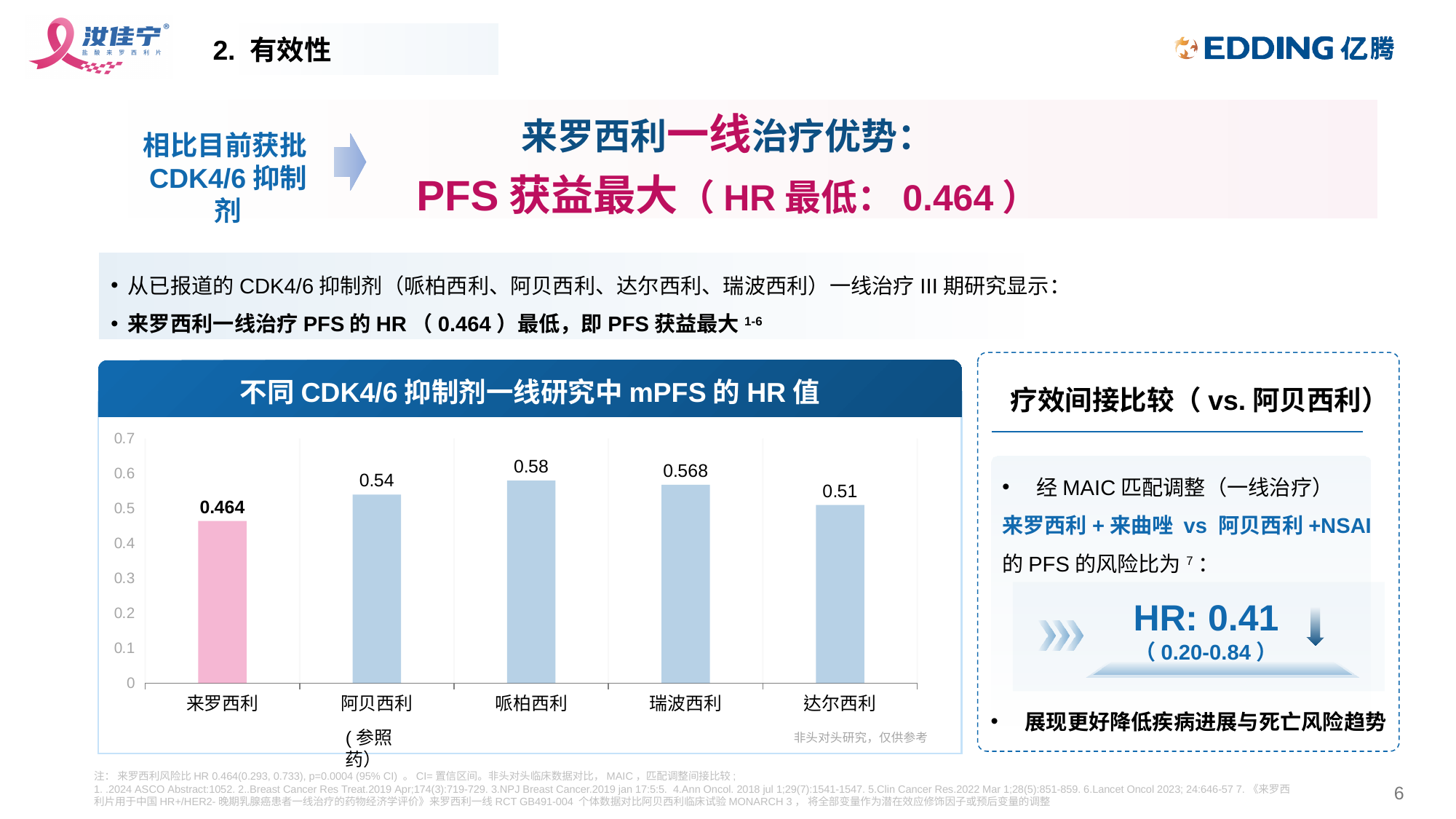

2. 有效性
来罗西利一线治疗优势：
PFS获益最大（HR最低：0.464）

相比目前获批CDK4/6抑制剂

从已报道的CDK4/6抑制剂（哌柏西利、阿贝西利、达尔西利、瑞波西利）一线治疗III期研究显示：
来罗西利一线治疗PFS的HR（0.464）最低，即PFS获益最大1-6

不同CDK4/6抑制剂一线研究中mPFS的HR值
疗效间接比较（vs.阿贝西利）

### Chart

| Category | 主要终点HR值 |
|---|---|
| 来罗西利 | 0.464 |
| 阿贝西利 | 0.54 |
| 哌柏西利 | 0.58 |
| 瑞波西利 | 0.568 |
| 达尔西利 | 0.51 |
经MAIC匹配调整（一线治疗）
来罗西利+来曲唑 vs 阿贝西利+NSAI的PFS的风险比为7：

HR: 0.41
（0.20-0.84）

展现更好降低疾病进展与死亡风险趋势
(参照药）
非头对头研究，仅供参考
注： 来罗西利风险比HR 0.464(0.293, 0.733), p=0.0004 (95% CI) 。CI=置信区间。非头对头临床数据对比，MAIC，匹配调整间接比较;
1. .2024 ASCO Abstract:1052. 2..Breast Cancer Res Treat.2019 Apr;174(3):719-729. 3.NPJ Breast Cancer.2019 jan 17:5:5.  4.Ann Oncol. 2018 jul 1;29(7):1541-1547. 5.Clin Cancer Res.2022 Mar 1;28(5):851-859. 6.Lancet Oncol 2023; 24:646-57 7.《来罗西利片用于中国HR+/HER2-晚期乳腺癌患者一线治疗的药物经济学评价》来罗西利一线RCT GB491-004 个体数据对比阿贝西利临床试验MONARCH 3， 将全部变量作为潜在效应修饰因子或预后变量的调整
6